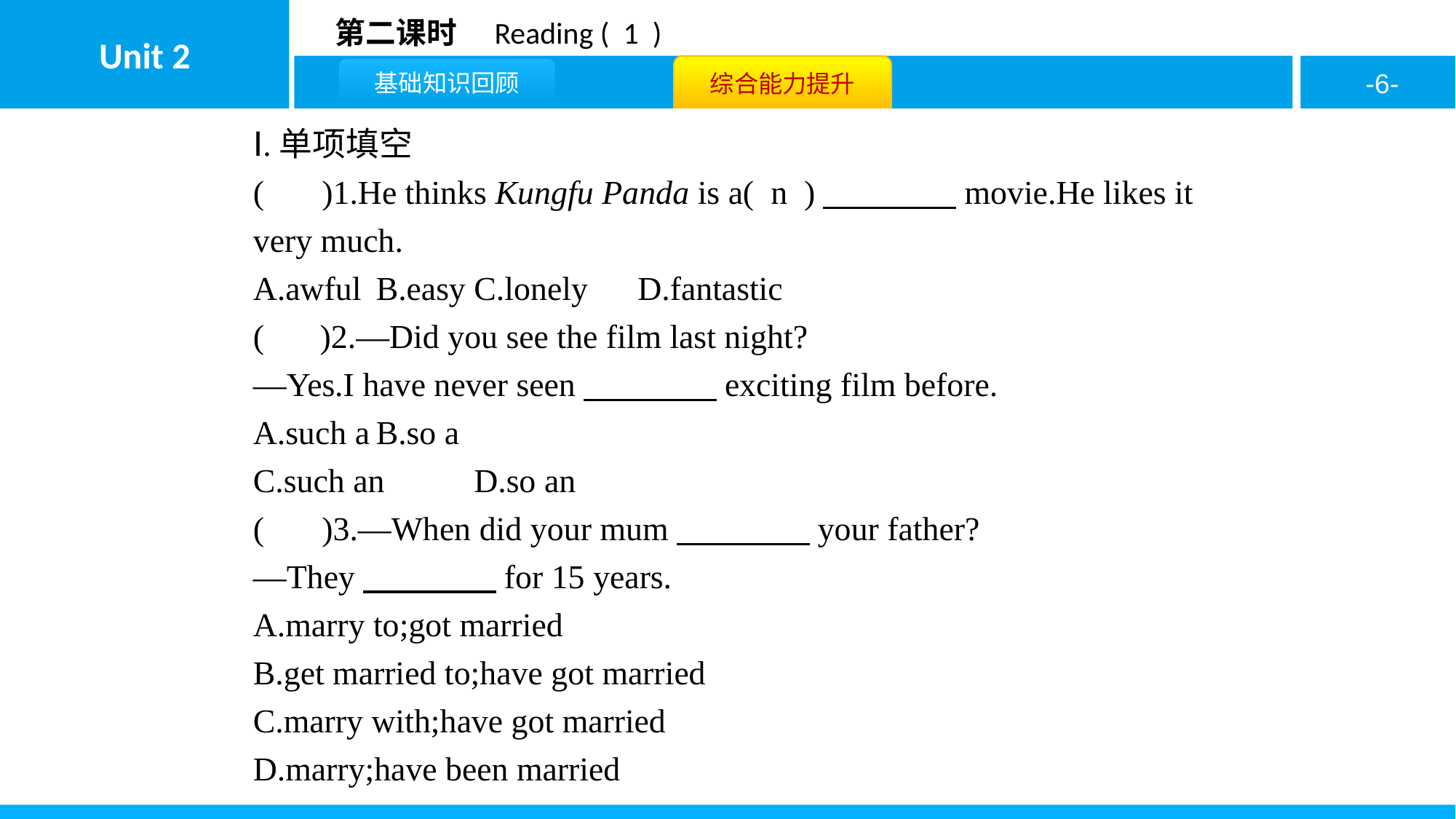

Ⅰ.单项填空
(  D  )1.He thinks Kungfu Panda is a(  n  )　　　　movie.He likes it very much.
A.awful	B.easy	C.lonely	D.fantastic
(  C  )2.—Did you see the film last night?
—Yes.I have never seen　　　　exciting film before.
A.such a	B.so a
C.such an	D.so an
(  D  )3.—When did your mum　　　　your father?
—They　　　　for 15 years.
A.marry to;got married
B.get married to;have got married
C.marry with;have got married
D.marry;have been married